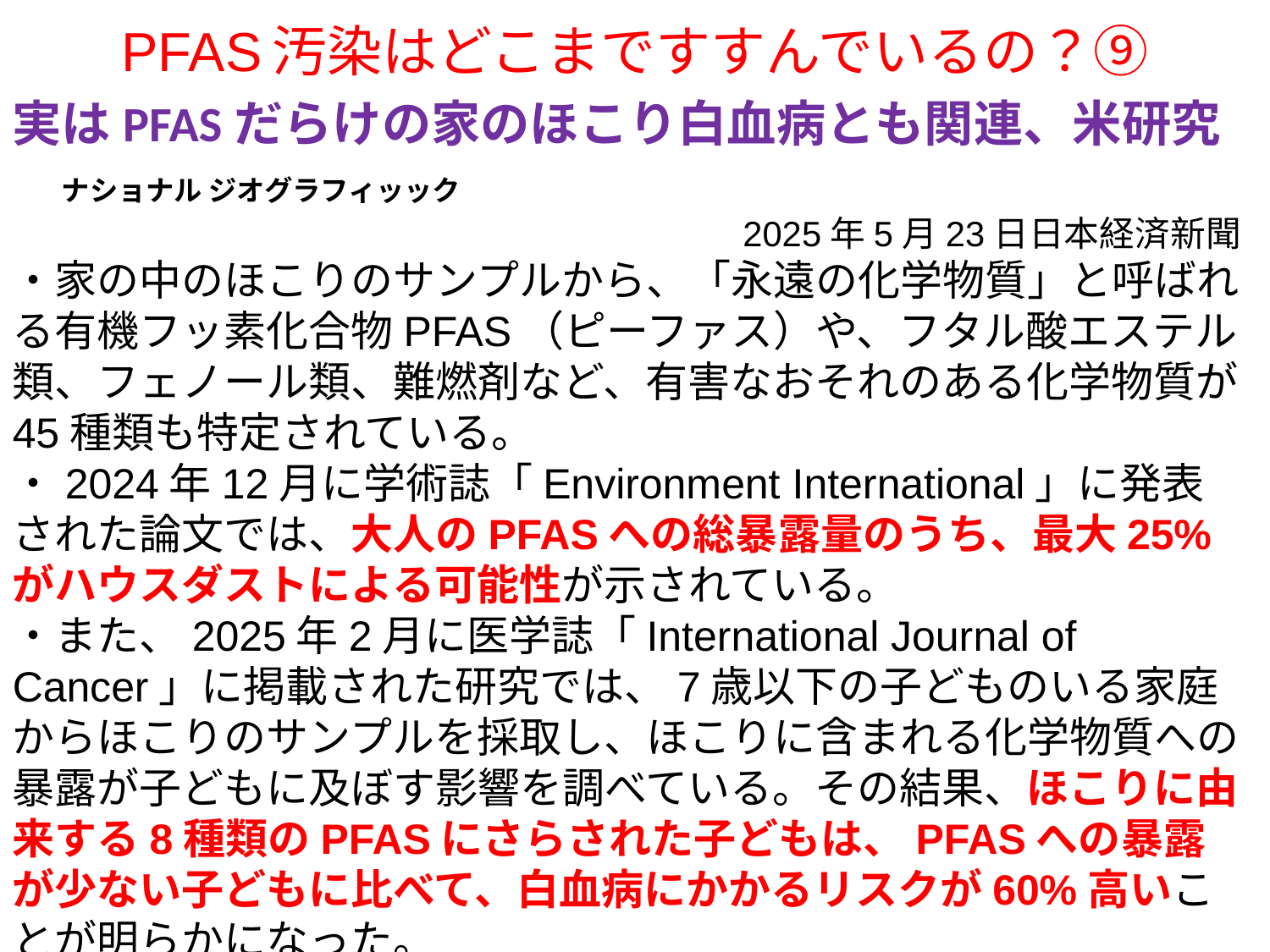

# PFAS汚染はどこまですすんでいるの？⑨
実はPFASだらけの家のほこり白血病とも関連、米研究　ナショナル ジオグラフィッック
2025年5月23日日本経済新聞
・家の中のほこりのサンプルから、「永遠の化学物質」と呼ばれる有機フッ素化合物PFAS（ピーファス）や、フタル酸エステル類、フェノール類、難燃剤など、有害なおそれのある化学物質が45種類も特定されている。
・2024年12月に学術誌「Environment International」に発表された論文では、大人のPFASへの総暴露量のうち、最大25%がハウスダストによる可能性が示されている。
・また、2025年2月に医学誌「International Journal of Cancer」に掲載された研究では、7歳以下の子どものいる家庭からほこりのサンプルを採取し、ほこりに含まれる化学物質への暴露が子どもに及ぼす影響を調べている。その結果、ほこりに由来する8種類のPFASにさらされた子どもは、PFASへの暴露が少ない子どもに比べて、白血病にかかるリスクが60%高いことが明らかになった。